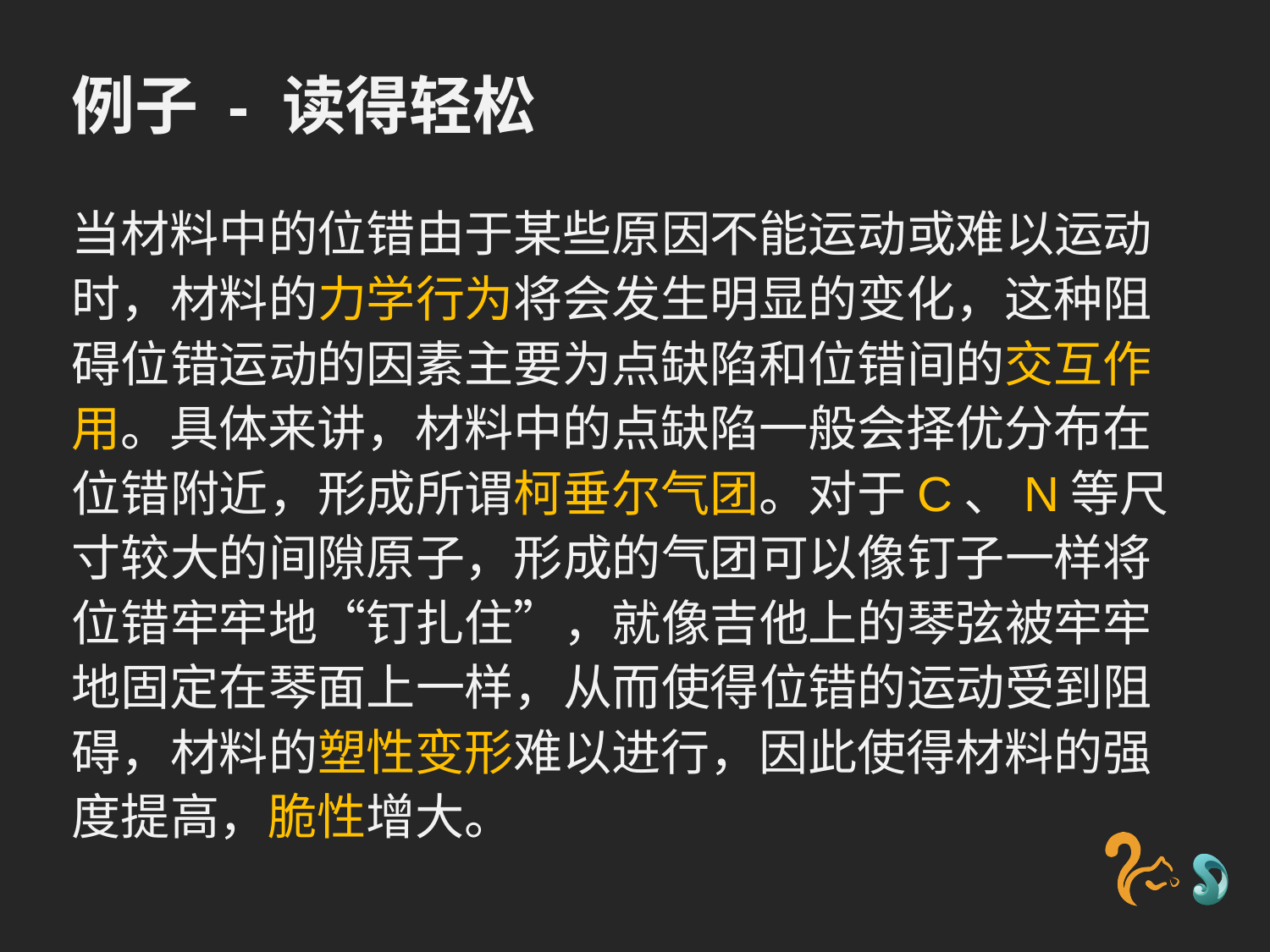

# 例子 - 读得轻松
当材料中的位错由于某些原因不能运动或难以运动时，材料的力学行为将会发生明显的变化，这种阻碍位错运动的因素主要为点缺陷和位错间的交互作用。具体来讲，材料中的点缺陷一般会择优分布在位错附近，形成所谓柯垂尔气团。对于C、N等尺寸较大的间隙原子，形成的气团可以像钉子一样将位错牢牢地“钉扎住”，就像吉他上的琴弦被牢牢地固定在琴面上一样，从而使得位错的运动受到阻碍，材料的塑性变形难以进行，因此使得材料的强度提高，脆性增大。